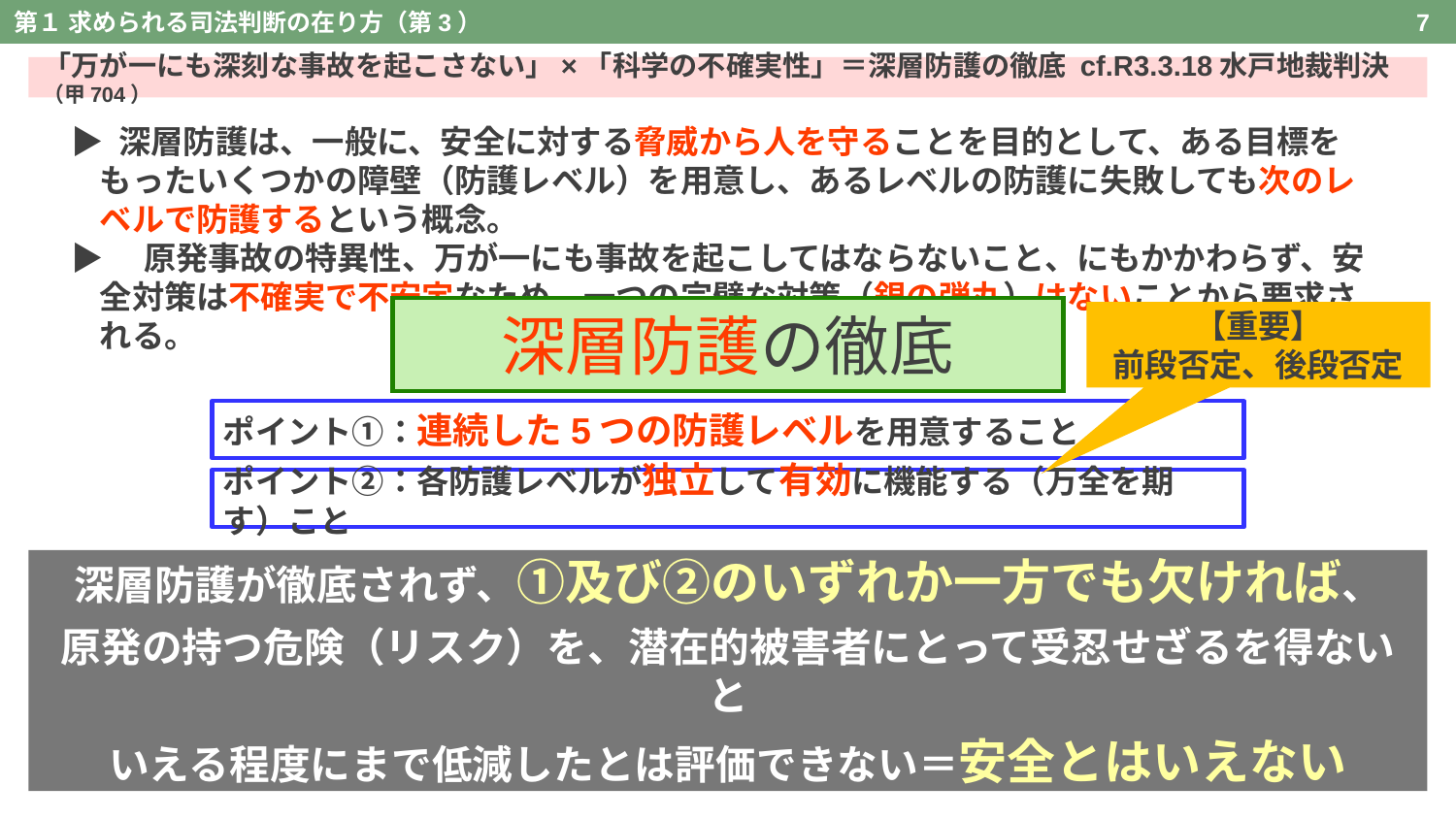

第１ 求められる司法判断の在り方（第3）
7
「万が一にも深刻な事故を起こさない」×「科学の不確実性」＝深層防護の徹底 cf.R3.3.18水戸地裁判決（甲704）
▶ 深層防護は、一般に、安全に対する脅威から人を守ることを目的として、ある目標をもったいくつかの障壁（防護レベル）を用意し、あるレベルの防護に失敗しても次のレベルで防護するという概念。
▶　原発事故の特異性、万が一にも事故を起こしてはならないこと、にもかかわらず、安全対策は不確実で不安定なため、一つの完璧な対策（銀の弾丸）はないことから要求される。
深層防護の徹底
【重要】
前段否定、後段否定
ポイント①：連続した5つの防護レベルを用意すること
ポイント②：各防護レベルが独立して有効に機能する（万全を期す）こと
深層防護が徹底されず、①及び②のいずれか一方でも欠ければ、
原発の持つ危険（リスク）を、潜在的被害者にとって受忍せざるを得ないと
いえる程度にまで低減したとは評価できない＝安全とはいえない